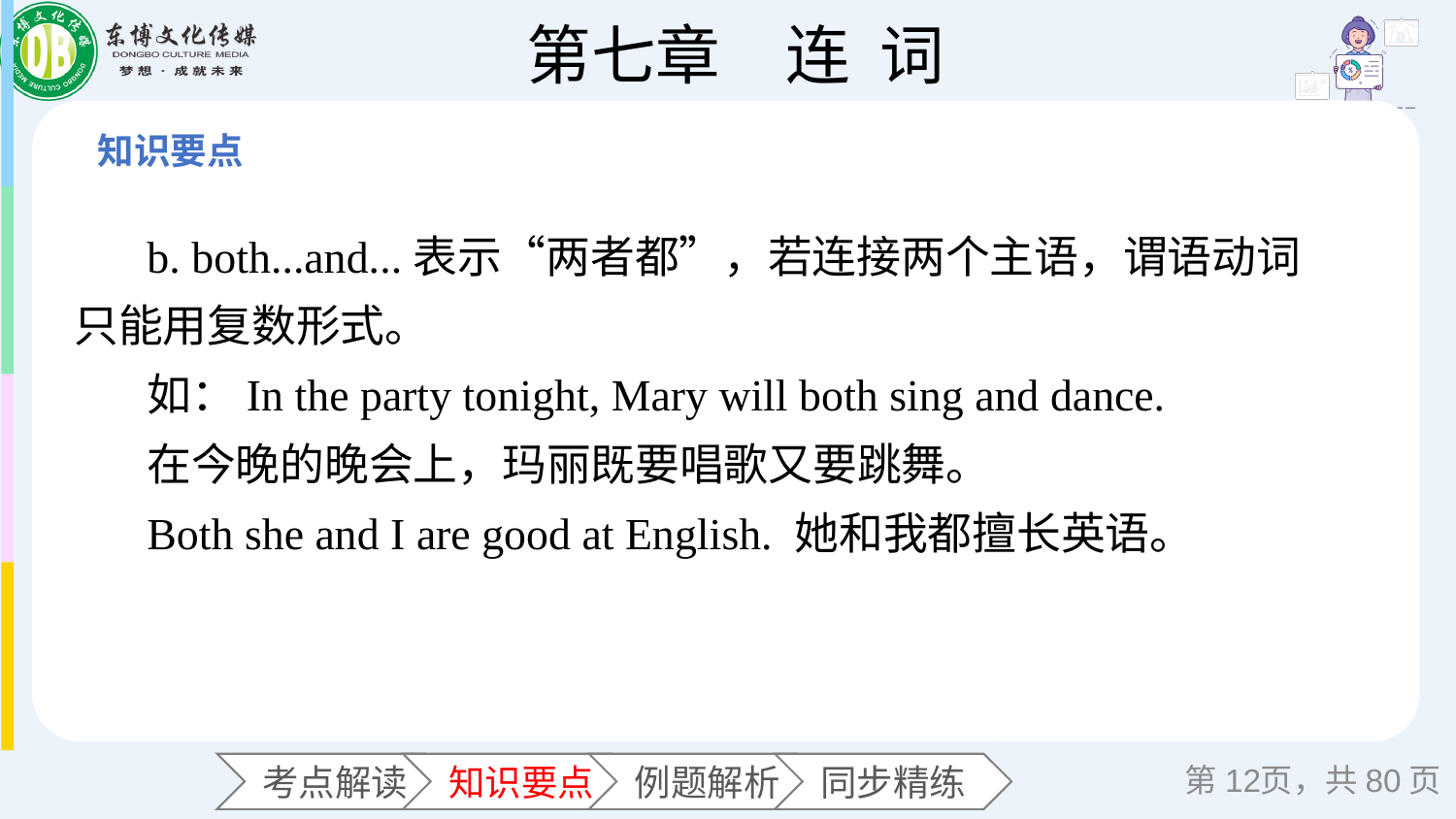

b. both...and...表示“两者都”，若连接两个主语，谓语动词只能用复数形式。
如：In the party tonight, Mary will both sing and dance.
在今晚的晚会上，玛丽既要唱歌又要跳舞。
Both she and I are good at English. 她和我都擅长英语。
第12页，共80页